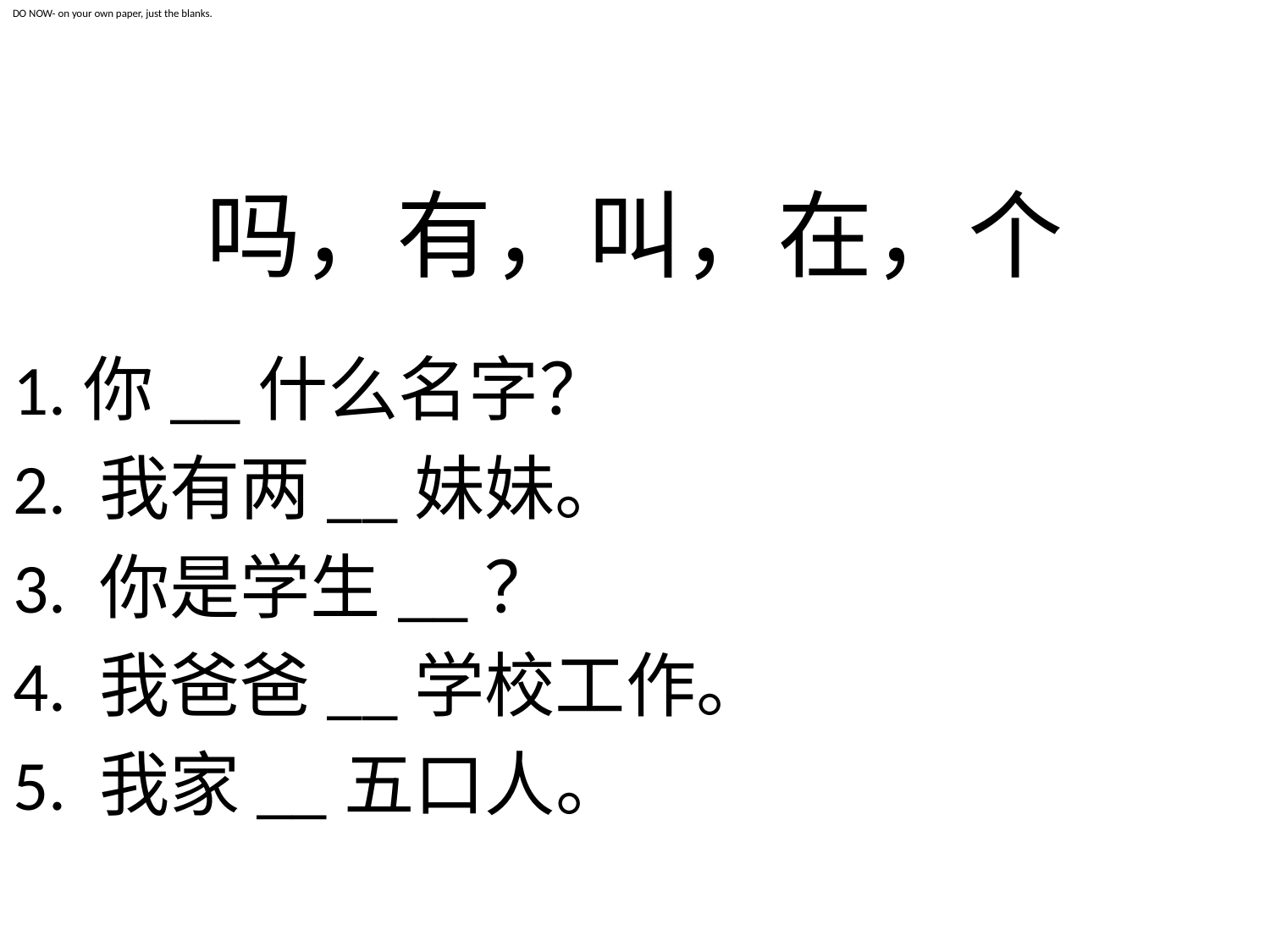

# DO NOW- on your own paper, just the blanks.
吗，有，叫，在，个
1.你__什么名字？
2. 我有两__妹妹。
3. 你是学生__？
4. 我爸爸__学校工作。
5. 我家__五口人。